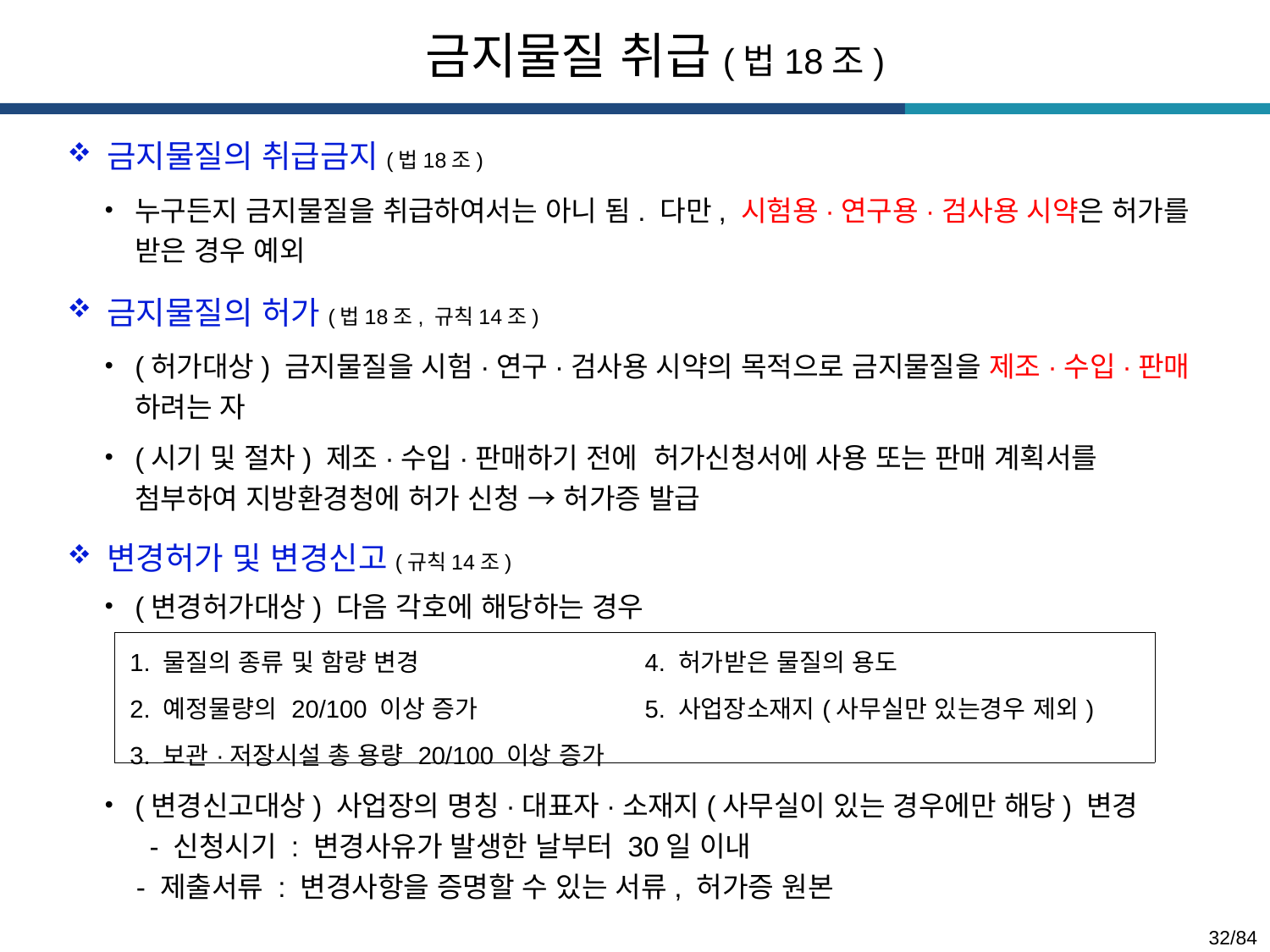

금지물질 취급(법18조)
금지물질의 취급금지(법18조)
누구든지 금지물질을 취급하여서는 아니 됨. 다만, 시험용·연구용·검사용 시약은 허가를 받은 경우 예외
금지물질의 허가(법18조, 규칙14조)
(허가대상) 금지물질을 시험·연구·검사용 시약의 목적으로 금지물질을 제조·수입·판매 하려는 자
(시기 및 절차) 제조·수입·판매하기 전에  허가신청서에 사용 또는 판매 계획서를
첨부하여 지방환경청에 허가 신청 → 허가증 발급
변경허가 및 변경신고(규칙14조)
(변경허가대상) 다음 각호에 해당하는 경우

(변경신고대상) 사업장의 명칭·대표자·소재지(사무실이 있는 경우에만 해당) 변경
 - 신청시기 : 변경사유가 발생한 날부터 30일 이내
    - 제출서류 : 변경사항을 증명할 수 있는 서류, 허가증 원본
| 1. 물질의 종류 및 함량 변경 2. 예정물량의 20/100 이상 증가 3. 보관·저장시설 총 용량 20/100 이상 증가 | 4. 허가받은 물질의 용도 5. 사업장소재지(사무실만 있는경우 제외) |
| --- | --- |